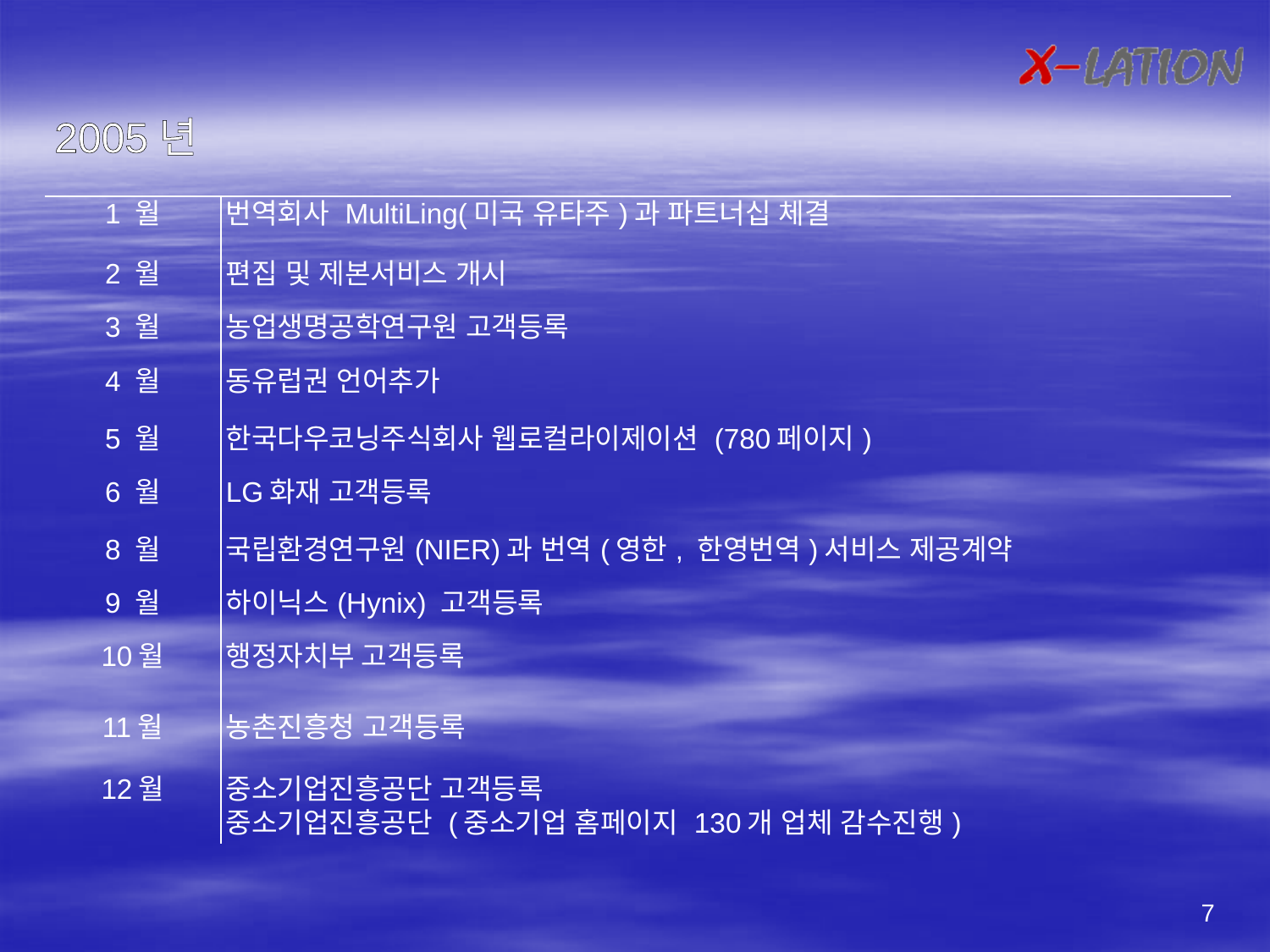

2005년
| 1 월 | 번역회사 MultiLing(미국 유타주)과 파트너십 체결 |
| --- | --- |
| 2 월 | 편집 및 제본서비스 개시 |
| 3 월 | 농업생명공학연구원 고객등록 |
| 4 월 | 동유럽권 언어추가 |
| 5 월 | 한국다우코닝주식회사 웹로컬라이제이션 (780페이지) |
| 6 월 | LG화재 고객등록 |
| 8 월 | 국립환경연구원(NIER)과 번역(영한, 한영번역)서비스 제공계약 |
| 9 월 | 하이닉스(Hynix) 고객등록 |
| 10월 | 행정자치부 고객등록 |
| 11월 | 농촌진흥청 고객등록 |
| 12월 | 중소기업진흥공단 고객등록 중소기업진흥공단 (중소기업 홈페이지 130개 업체 감수진행) |
7